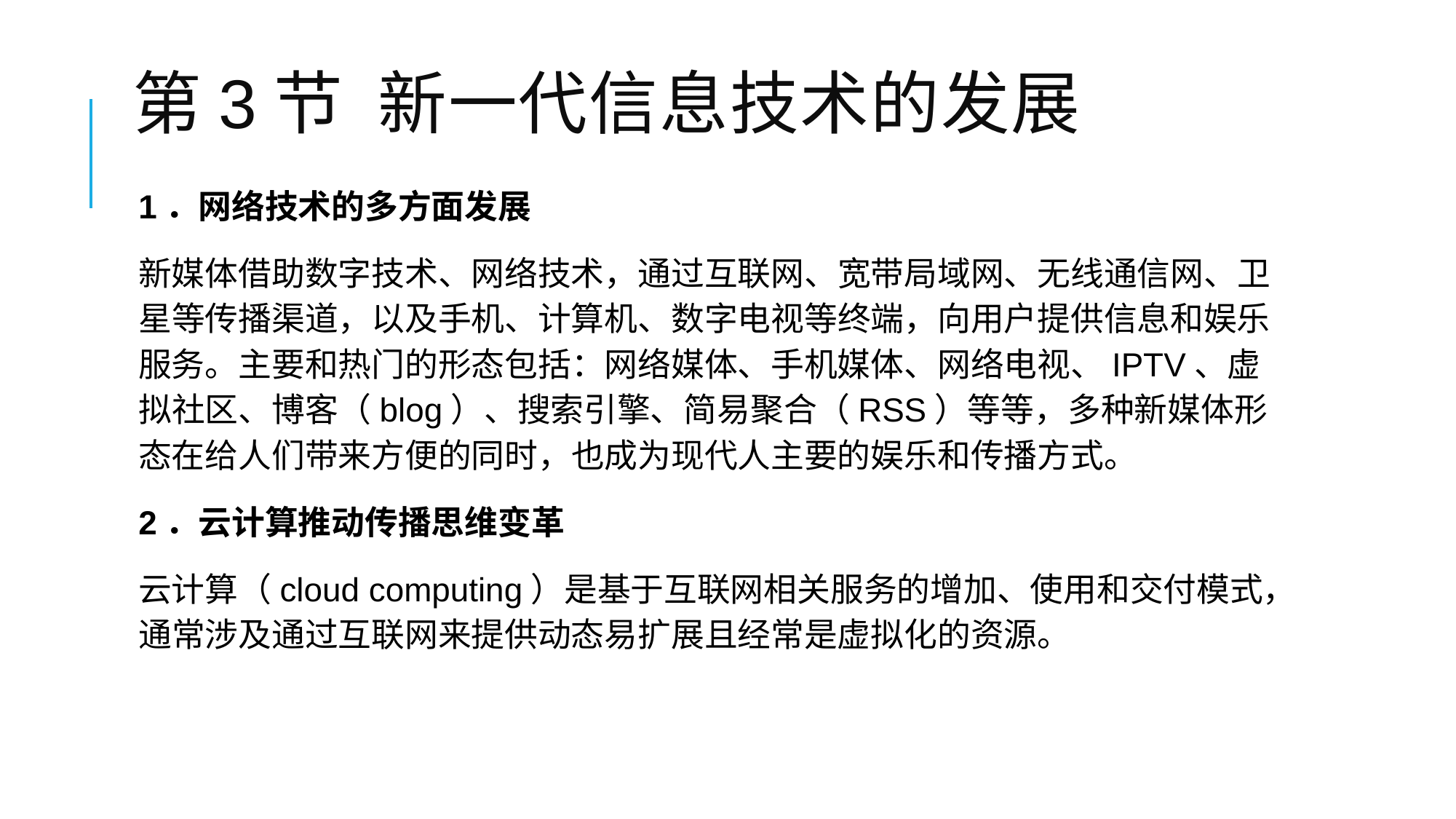

# 第3节  新一代信息技术的发展
1．网络技术的多方面发展
新媒体借助数字技术、网络技术，通过互联网、宽带局域网、无线通信网、卫星等传播渠道，以及手机、计算机、数字电视等终端，向用户提供信息和娱乐服务。主要和热门的形态包括：网络媒体、手机媒体、网络电视、IPTV、虚拟社区、博客（blog）、搜索引擎、简易聚合（RSS）等等，多种新媒体形态在给人们带来方便的同时，也成为现代人主要的娱乐和传播方式。
2．云计算推动传播思维变革
云计算（cloud computing）是基于互联网相关服务的增加、使用和交付模式，通常涉及通过互联网来提供动态易扩展且经常是虚拟化的资源。